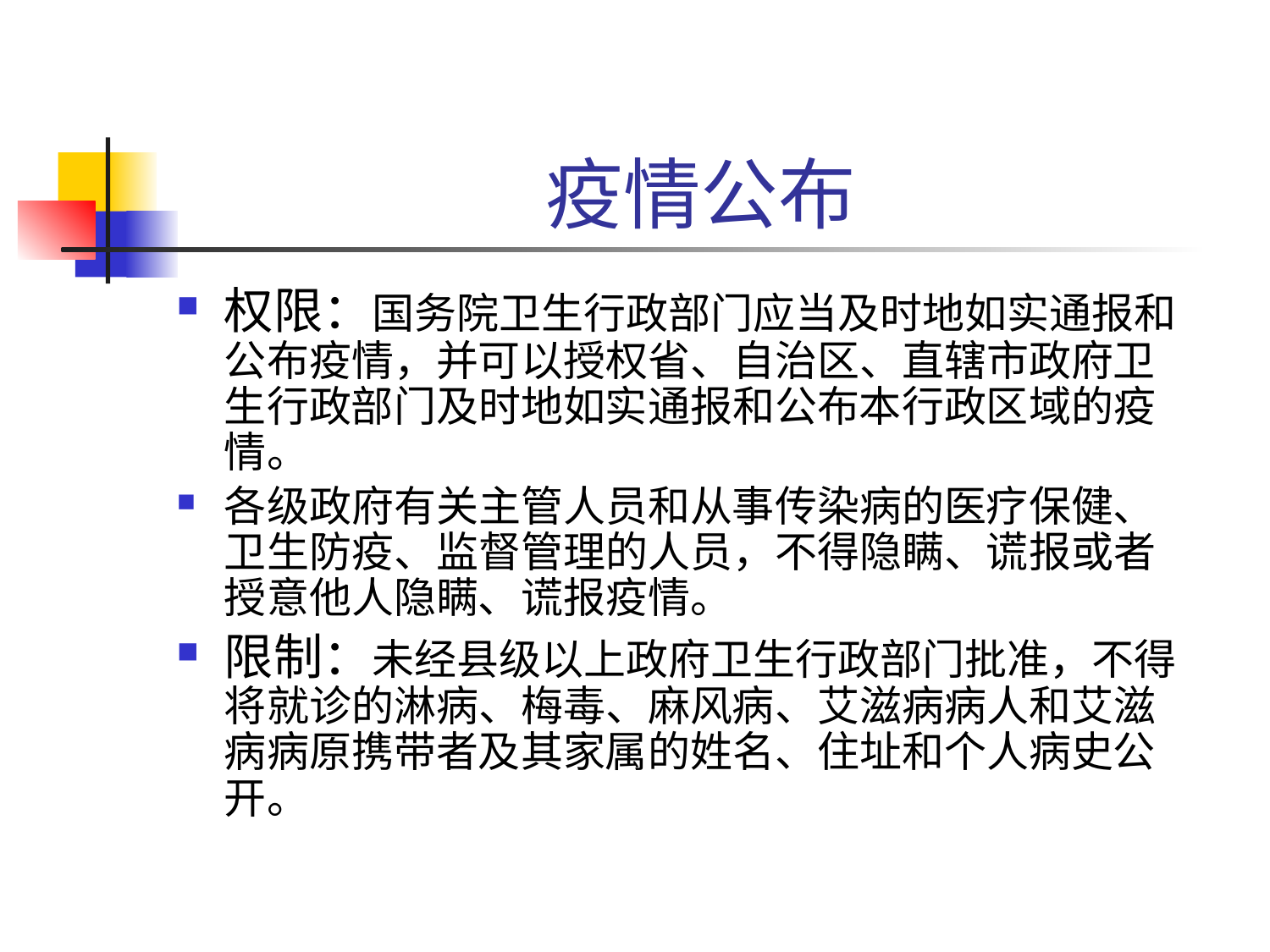

# 疫情公布
权限：国务院卫生行政部门应当及时地如实通报和公布疫情，并可以授权省、自治区、直辖市政府卫生行政部门及时地如实通报和公布本行政区域的疫情。
各级政府有关主管人员和从事传染病的医疗保健、卫生防疫、监督管理的人员，不得隐瞒、谎报或者授意他人隐瞒、谎报疫情。
限制：未经县级以上政府卫生行政部门批准，不得将就诊的淋病、梅毒、麻风病、艾滋病病人和艾滋病病原携带者及其家属的姓名、住址和个人病史公开。